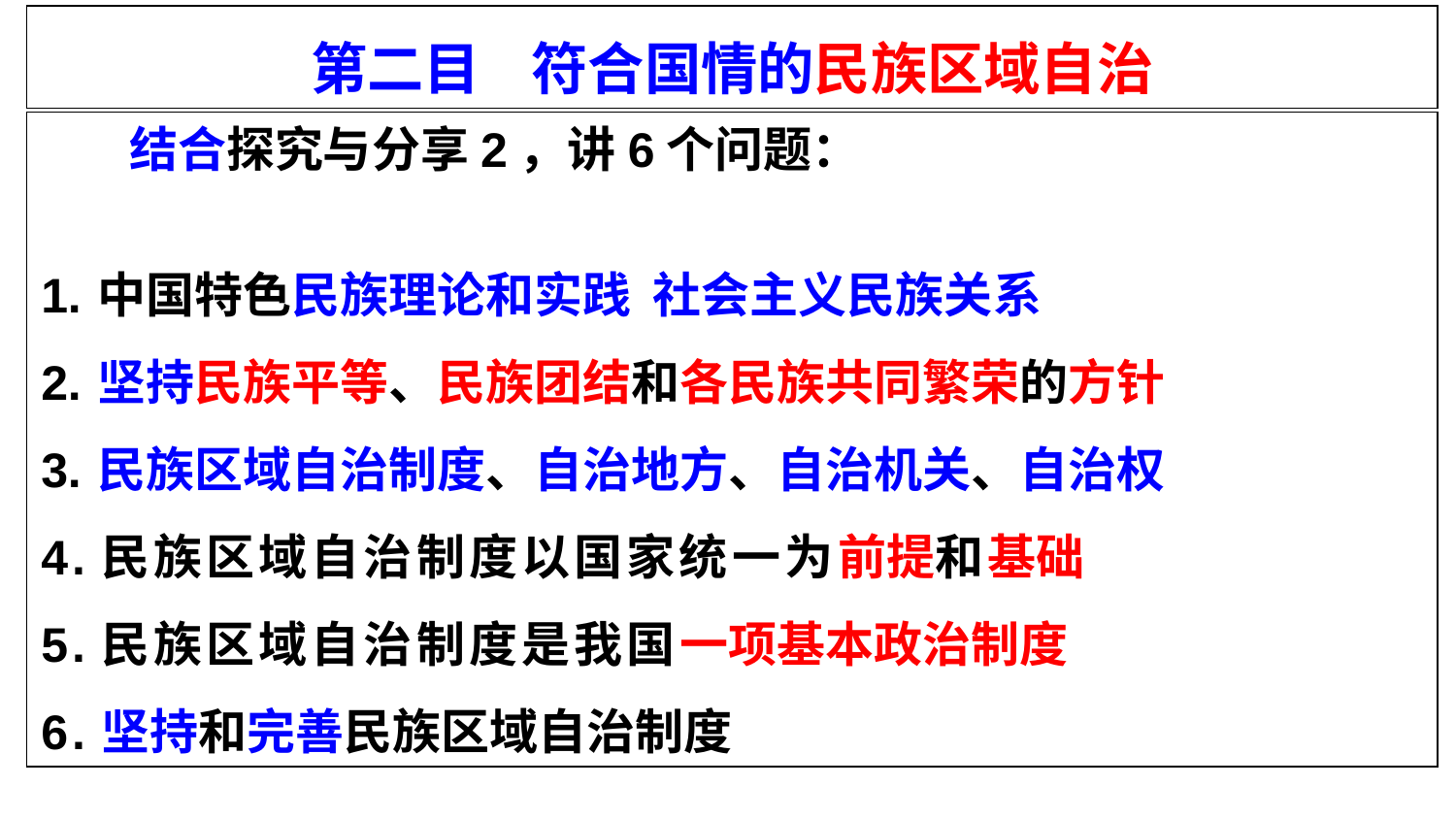

第二目    符合国情的民族区域自治
       结合探究与分享2，讲6个问题：

1.中国特色民族理论和实践  社会主义民族关系
2.坚持民族平等、民族团结和各民族共同繁荣的方针
3.民族区域自治制度、自治地方、自治机关、自治权
4.民族区域自治制度以国家统一为前提和基础
5.民族区域自治制度是我国一项基本政治制度
6.坚持和完善民族区域自治制度